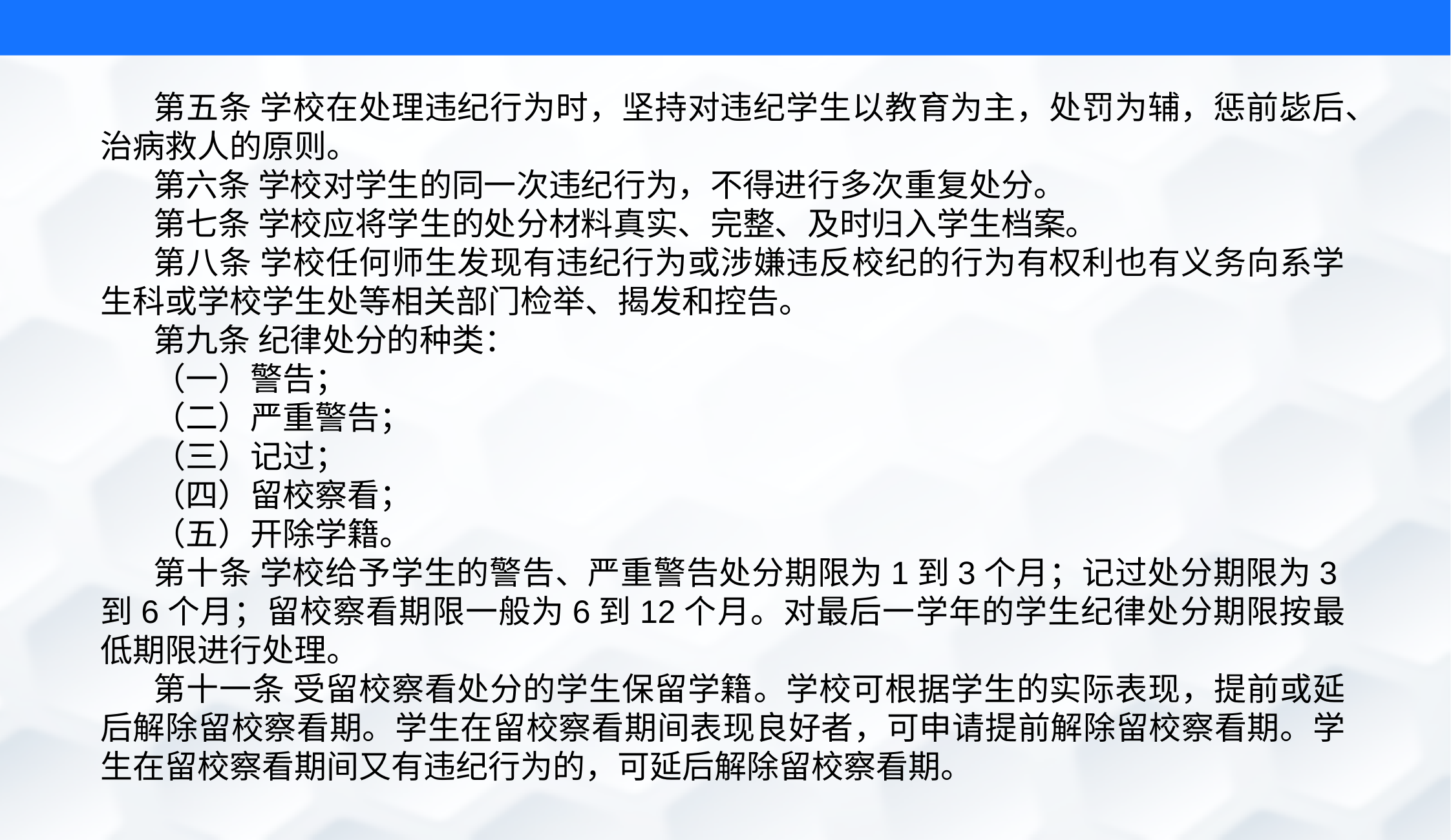

第五条 学校在处理违纪行为时，坚持对违纪学生以教育为主，处罚为辅，惩前毖后、治病救人的原则。
第六条 学校对学生的同一次违纪行为，不得进行多次重复处分。
第七条 学校应将学生的处分材料真实、完整、及时归入学生档案。
第八条 学校任何师生发现有违纪行为或涉嫌违反校纪的行为有权利也有义务向系学生科或学校学生处等相关部门检举、揭发和控告。
第九条 纪律处分的种类：
（一）警告；
（二）严重警告；
（三）记过；
（四）留校察看；
（五）开除学籍。
第十条 学校给予学生的警告、严重警告处分期限为1到3个月；记过处分期限为3到6个月；留校察看期限一般为6到12个月。对最后一学年的学生纪律处分期限按最低期限进行处理。
第十一条 受留校察看处分的学生保留学籍。学校可根据学生的实际表现，提前或延后解除留校察看期。学生在留校察看期间表现良好者，可申请提前解除留校察看期。学生在留校察看期间又有违纪行为的，可延后解除留校察看期。